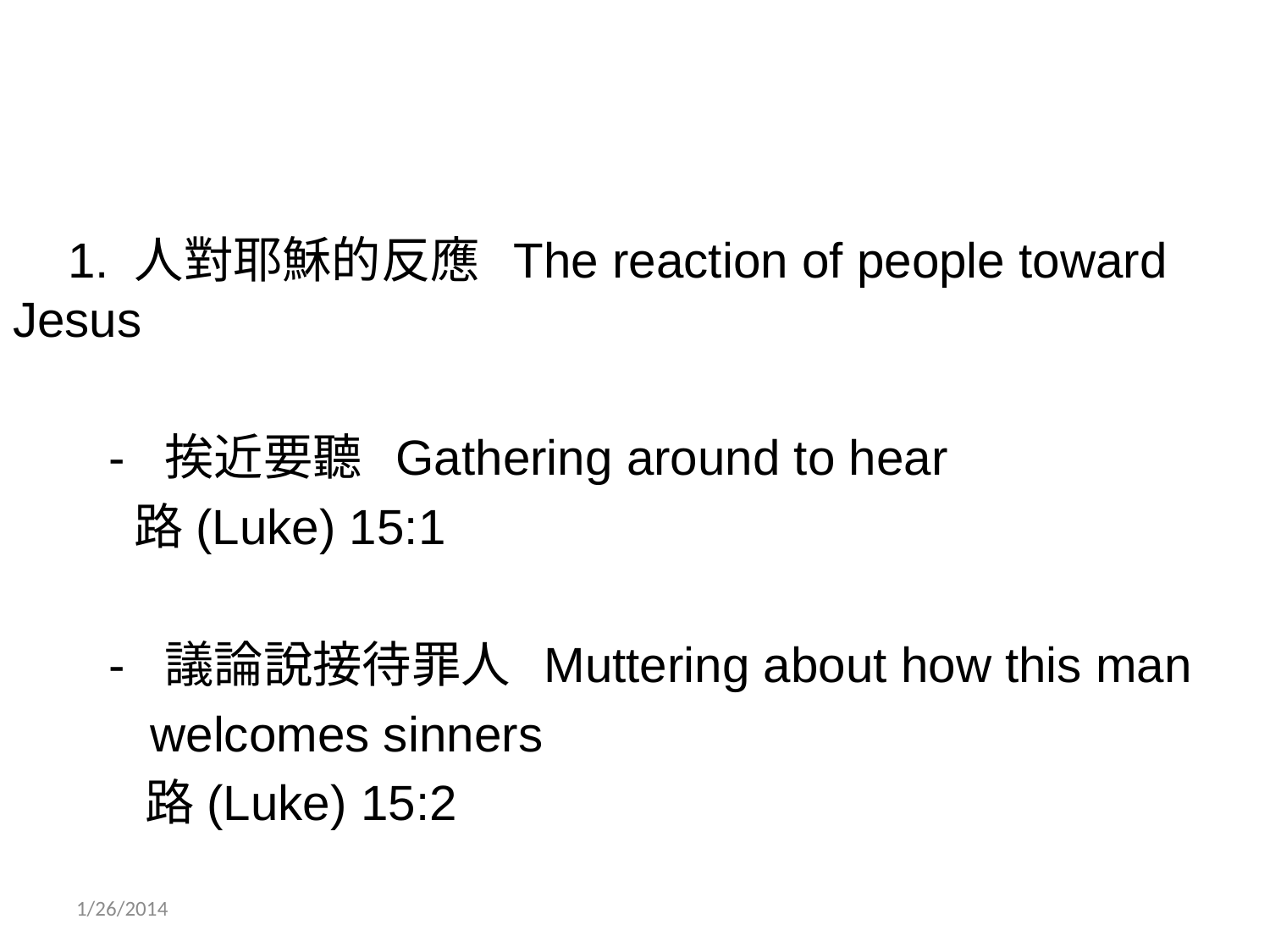

#
    1. 人對耶穌的反應  The reaction of people toward Jesus

       -  挨近要聽  Gathering around to hear
          路(Luke) 15:1

       -  議論說接待罪人  Muttering about how this man
          welcomes sinners
           路(Luke) 15:2

1/26/2014